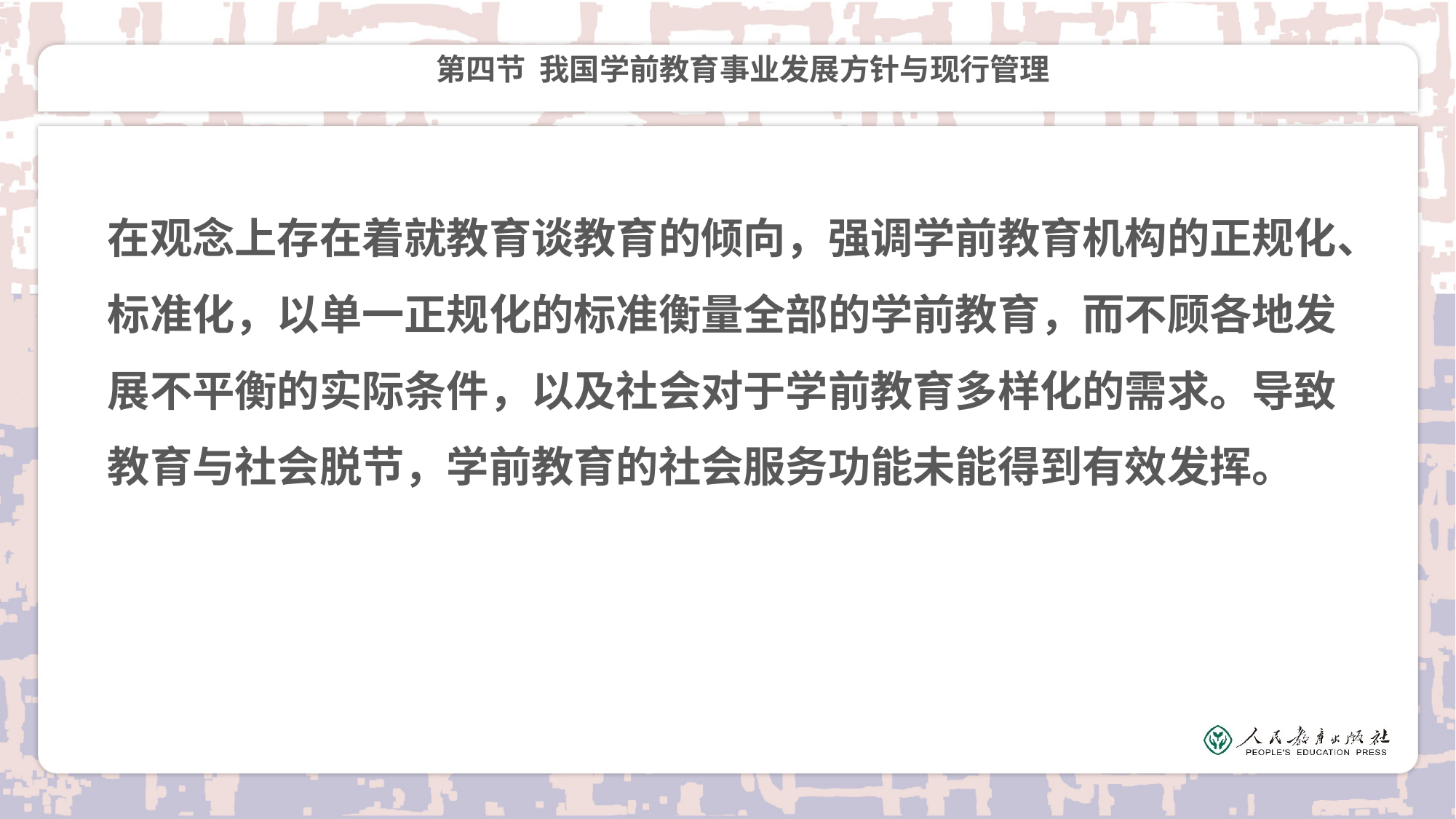

# 第四节  我国学前教育事业发展方针与现行管理
在观念上存在着就教育谈教育的倾向，强调学前教育机构的正规化、标准化，以单一正规化的标准衡量全部的学前教育，而不顾各地发展不平衡的实际条件，以及社会对于学前教育多样化的需求。导致教育与社会脱节，学前教育的社会服务功能未能得到有效发挥。